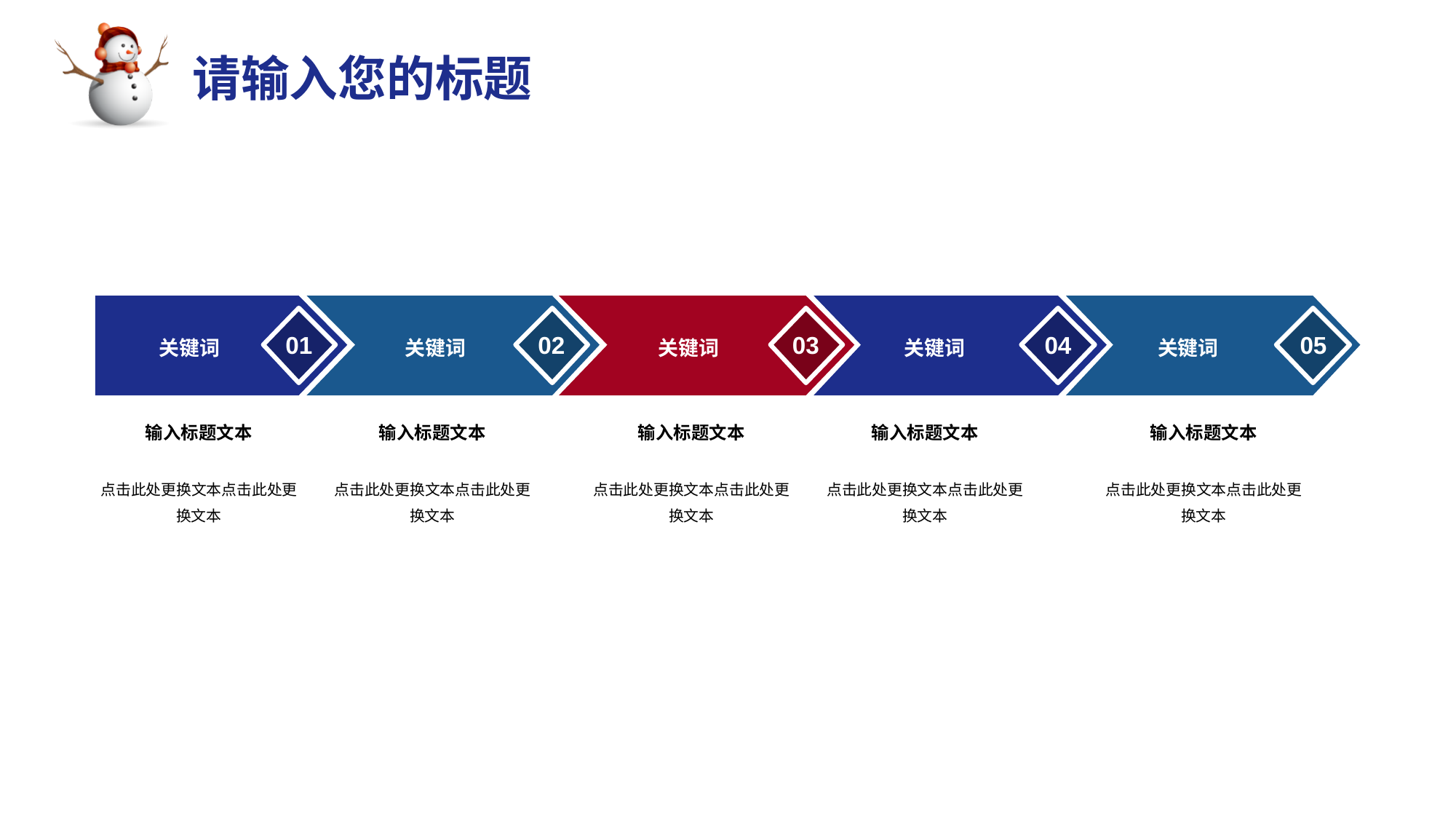

01
关键词

02
关键词

03
关键词

04
关键词

05
关键词
输入标题文本
点击此处更换文本点击此处更换文本
输入标题文本
点击此处更换文本点击此处更换文本
输入标题文本
点击此处更换文本点击此处更换文本
输入标题文本
点击此处更换文本点击此处更换文本
输入标题文本
点击此处更换文本点击此处更换文本